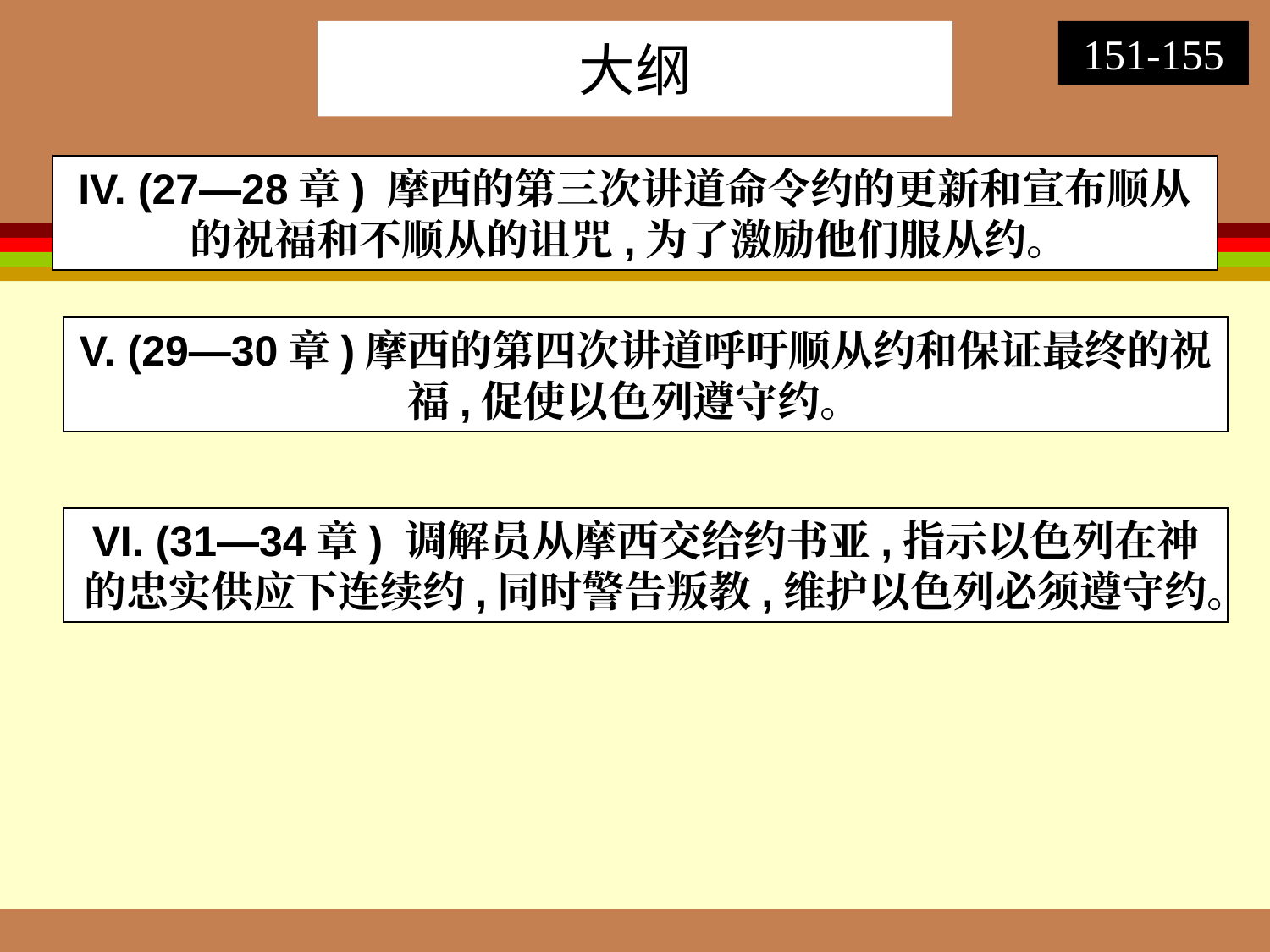

大纲
151-155
IV. (27—28章) 摩西的第三次讲道命令约的更新和宣布顺从的祝福和不顺从的诅咒,为了激励他们服从约。
V. (29—30章)摩西的第四次讲道呼吁顺从约和保证最终的祝福,促使以色列遵守约。
VI. (31—34章) 调解员从摩西交给约书亚,指示以色列在神的忠实供应下连续约,同时警告叛教,维护以色列必须遵守约。